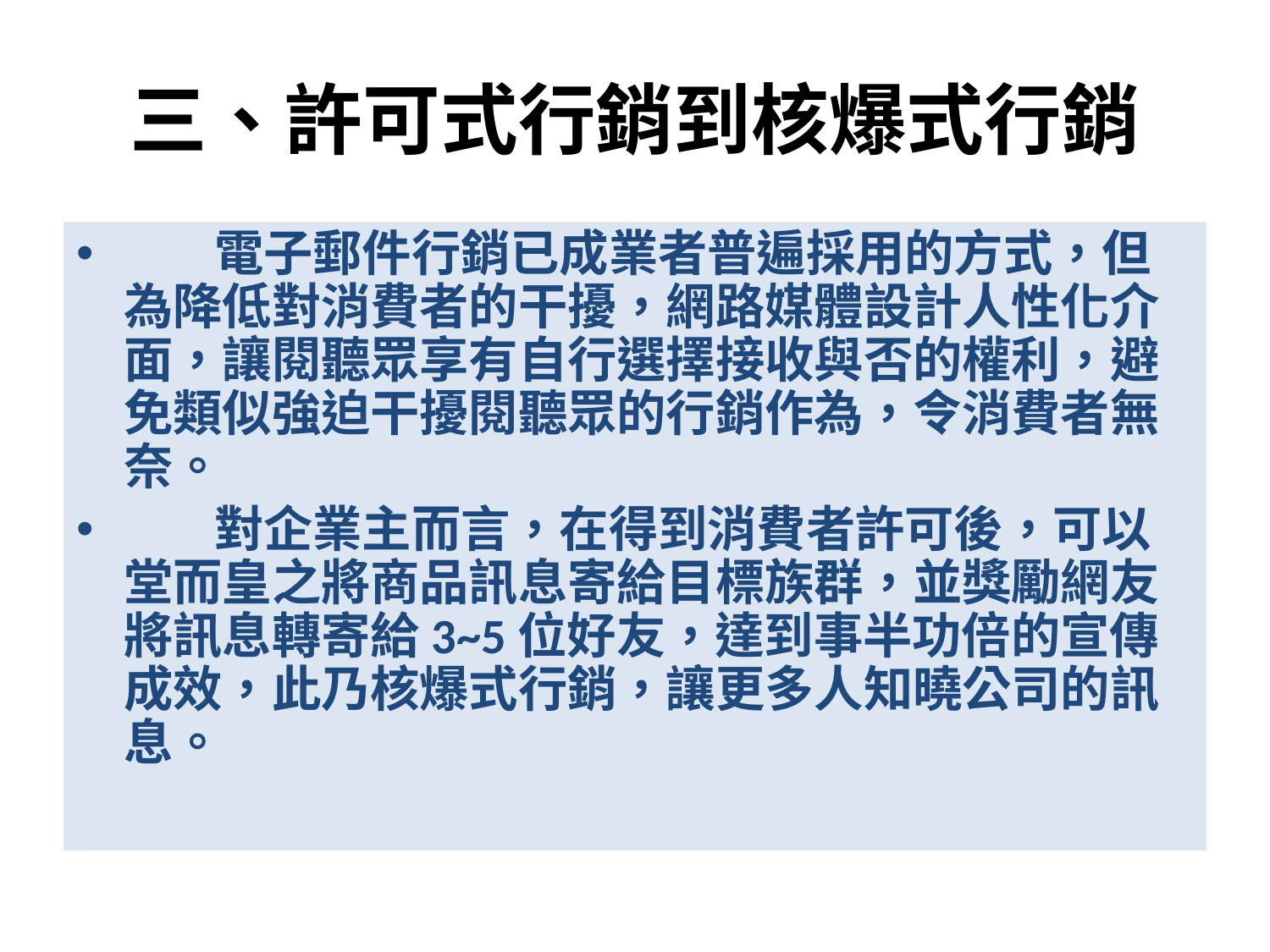

# 三、許可式行銷到核爆式行銷
       電子郵件行銷已成業者普遍採用的方式，但為降低對消費者的干擾，網路媒體設計人性化介面，讓閱聽眾享有自行選擇接收與否的權利，避免類似強迫干擾閱聽眾的行銷作為，令消費者無奈。
       對企業主而言，在得到消費者許可後，可以堂而皇之將商品訊息寄給目標族群，並獎勵網友將訊息轉寄給3~5位好友，達到事半功倍的宣傳成效，此乃核爆式行銷，讓更多人知曉公司的訊息。